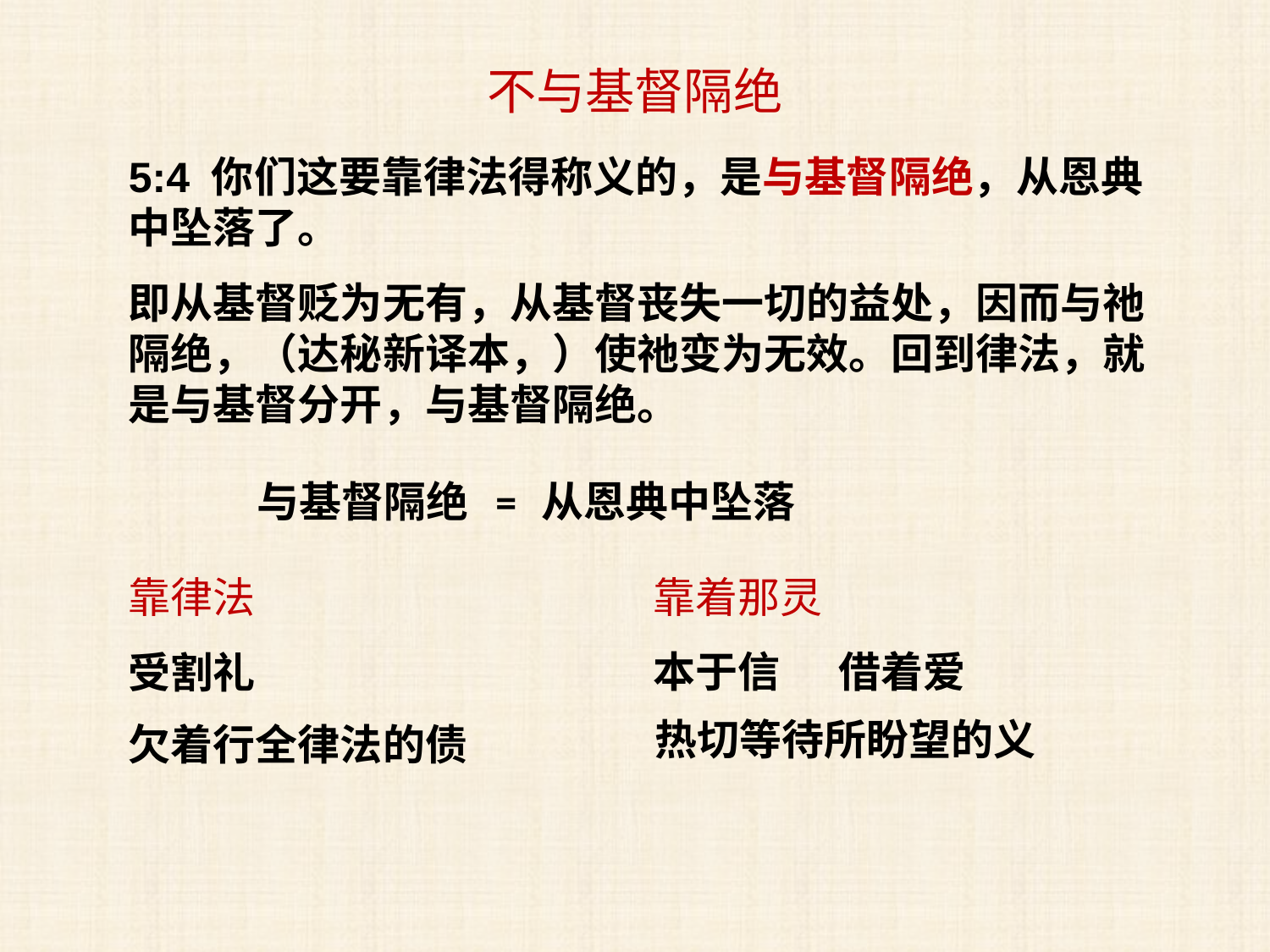

不与基督隔绝
5:4 你们这要靠律法得称义的，是与基督隔绝，从恩典中坠落了。
即从基督贬为无有，从基督丧失一切的益处，因而与祂隔绝，（达秘新译本，）使祂变为无效。回到律法，就是与基督分开，与基督隔绝。
与基督隔绝
=
从恩典中坠落
靠律法
靠着那灵
本于信
借着爱
受割礼
热切等待所盼望的义
欠着行全律法的债